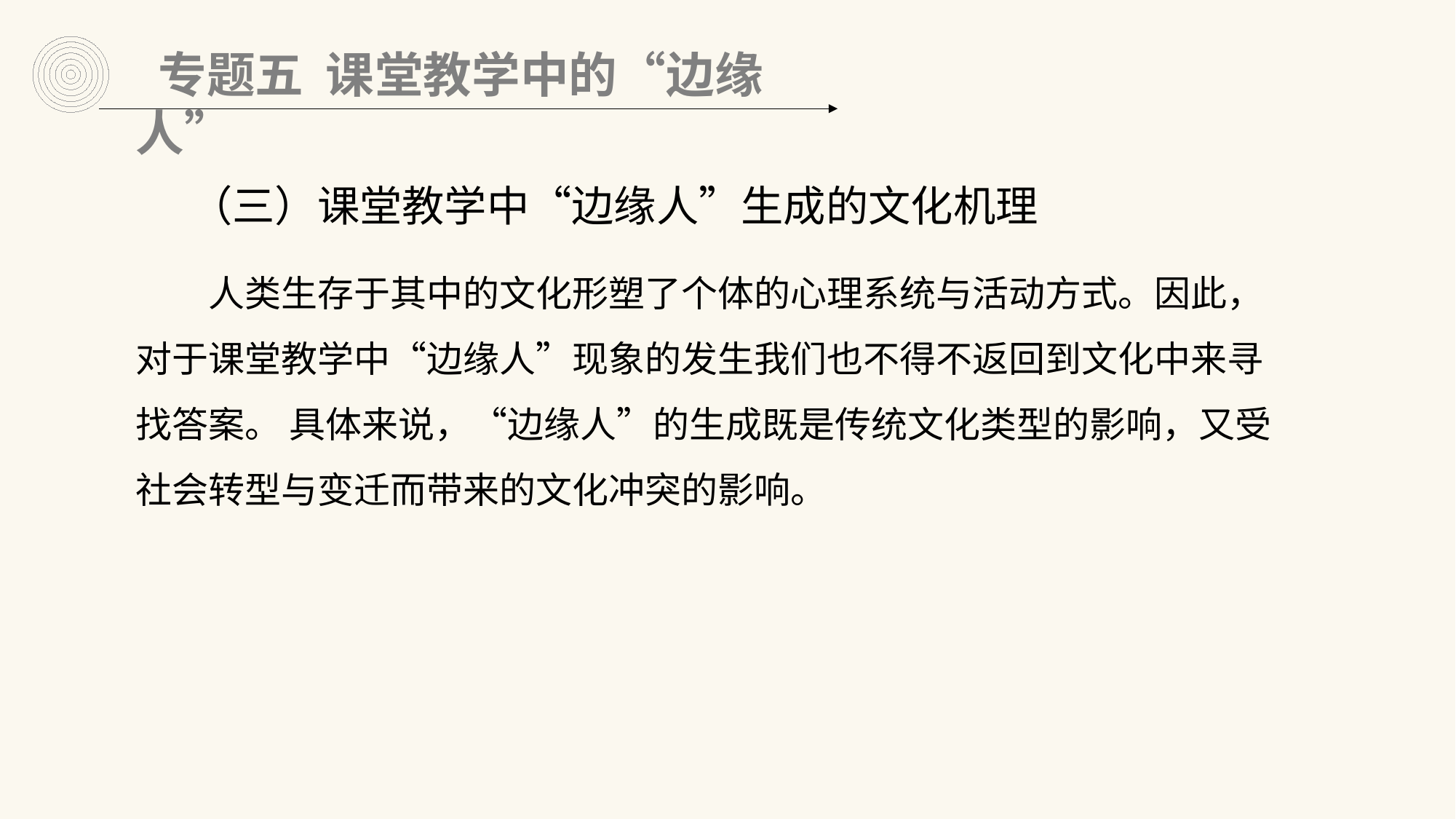

专题五  课堂教学中的“边缘人”
（三）课堂教学中“边缘人”生成的文化机理
人类生存于其中的文化形塑了个体的心理系统与活动方式。因此，对于课堂教学中“边缘人”现象的发生我们也不得不返回到文化中来寻找答案。 具体来说，“边缘人”的生成既是传统文化类型的影响，又受社会转型与变迁而带来的文化冲突的影响。